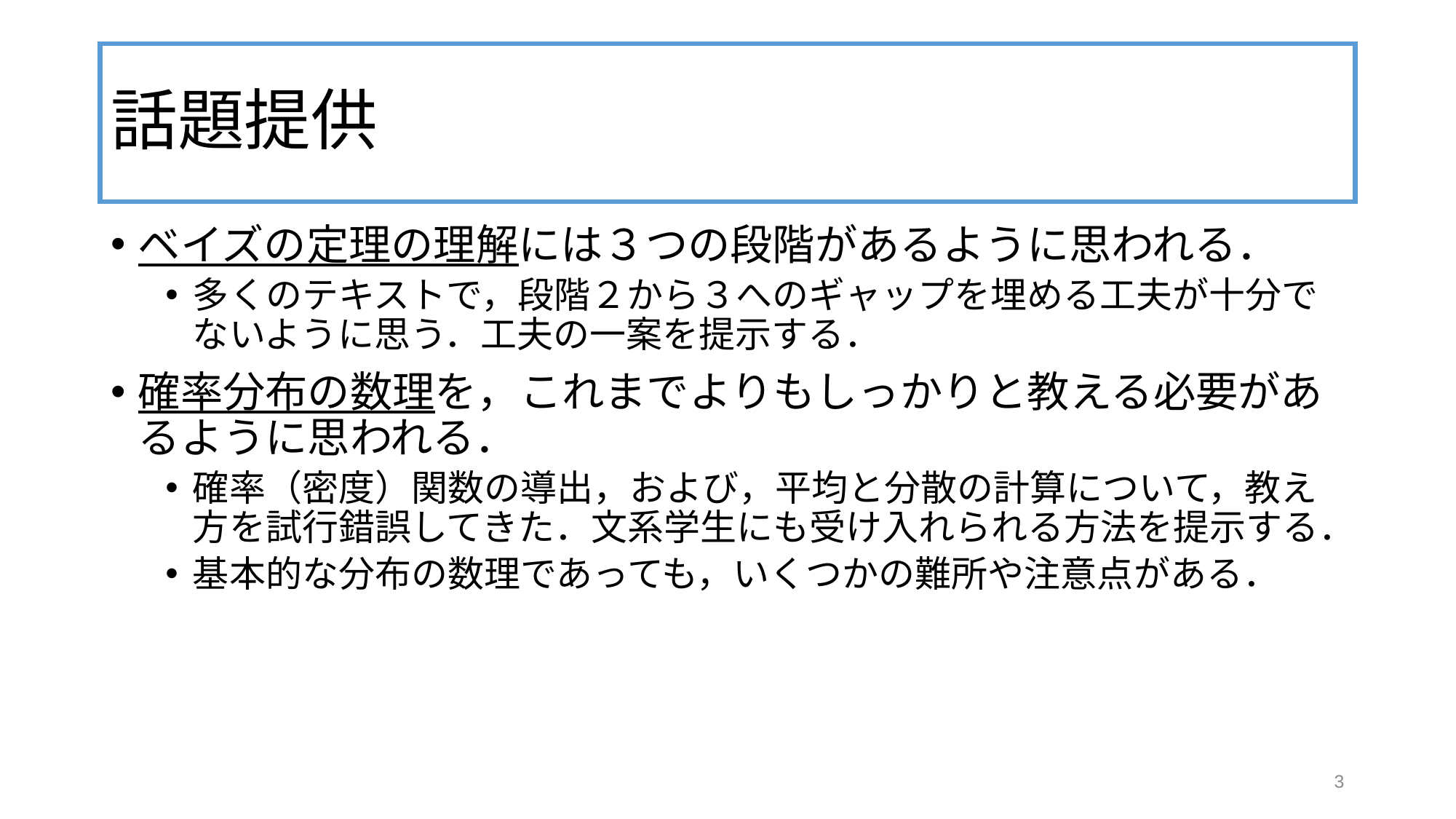

# 話題提供
ベイズの定理の理解には３つの段階があるように思われる．
多くのテキストで，段階２から３へのギャップを埋める工夫が十分でないように思う．工夫の一案を提示する．
確率分布の数理を，これまでよりもしっかりと教える必要があるように思われる．
確率（密度）関数の導出，および，平均と分散の計算について，教え方を試行錯誤してきた．文系学生にも受け入れられる方法を提示する．
基本的な分布の数理であっても，いくつかの難所や注意点がある．
3